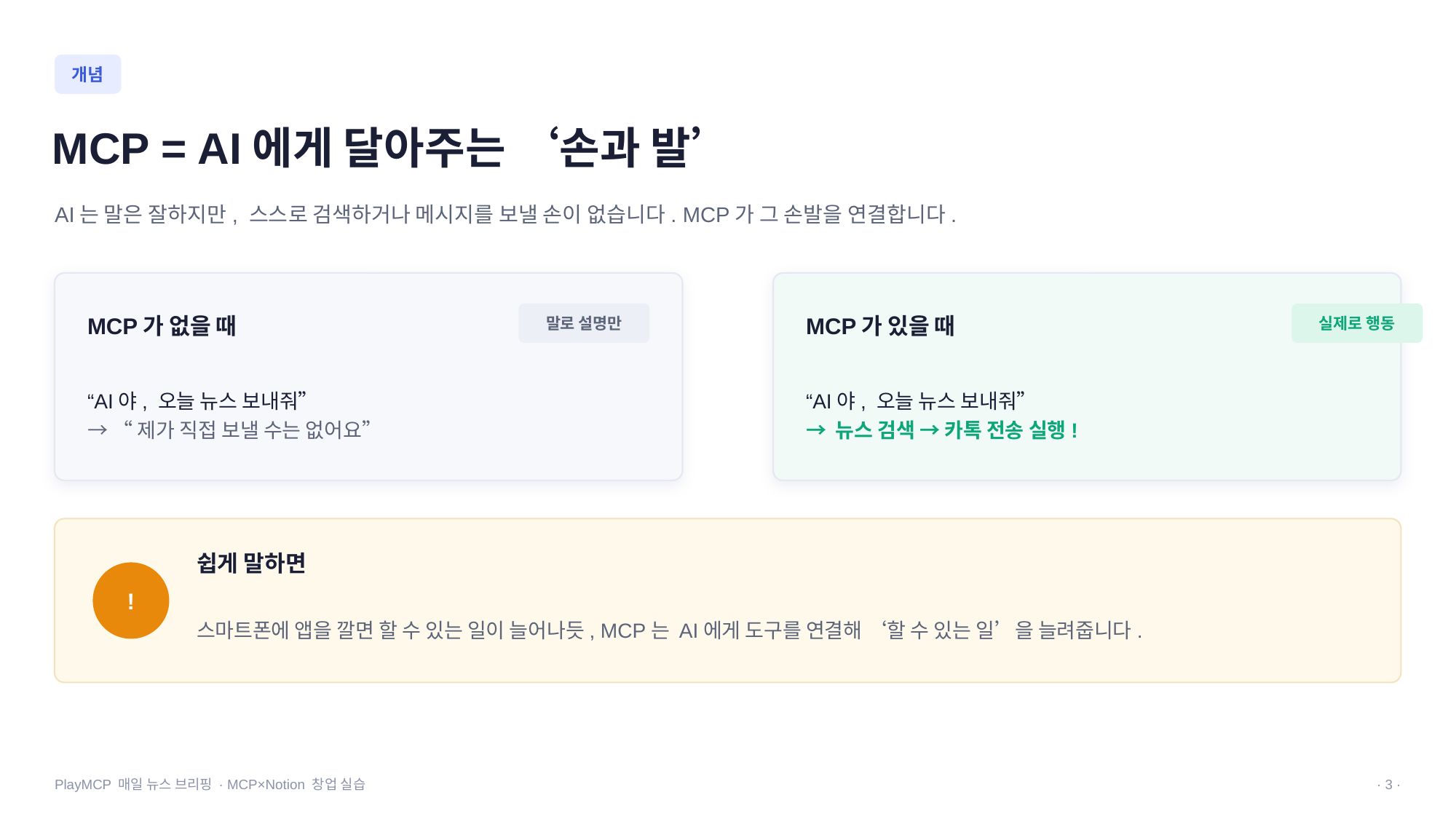

개념
MCP = AI에게 달아주는 ‘손과 발’
AI는 말은 잘하지만, 스스로 검색하거나 메시지를 보낼 손이 없습니다. MCP가 그 손발을 연결합니다.

MCP가 없을 때

말로 설명만
MCP가 있을 때

실제로 행동
“AI야, 오늘 뉴스 보내줘”
→ “제가 직접 보낼 수는 없어요”
“AI야, 오늘 뉴스 보내줘”
→ 뉴스 검색 → 카톡 전송 실행!

쉽게 말하면

!
스마트폰에 앱을 깔면 할 수 있는 일이 늘어나듯, MCP는 AI에게 도구를 연결해 ‘할 수 있는 일’을 늘려줍니다.
PlayMCP 매일 뉴스 브리핑 · MCP×Notion 창업 실습
· 3 ·